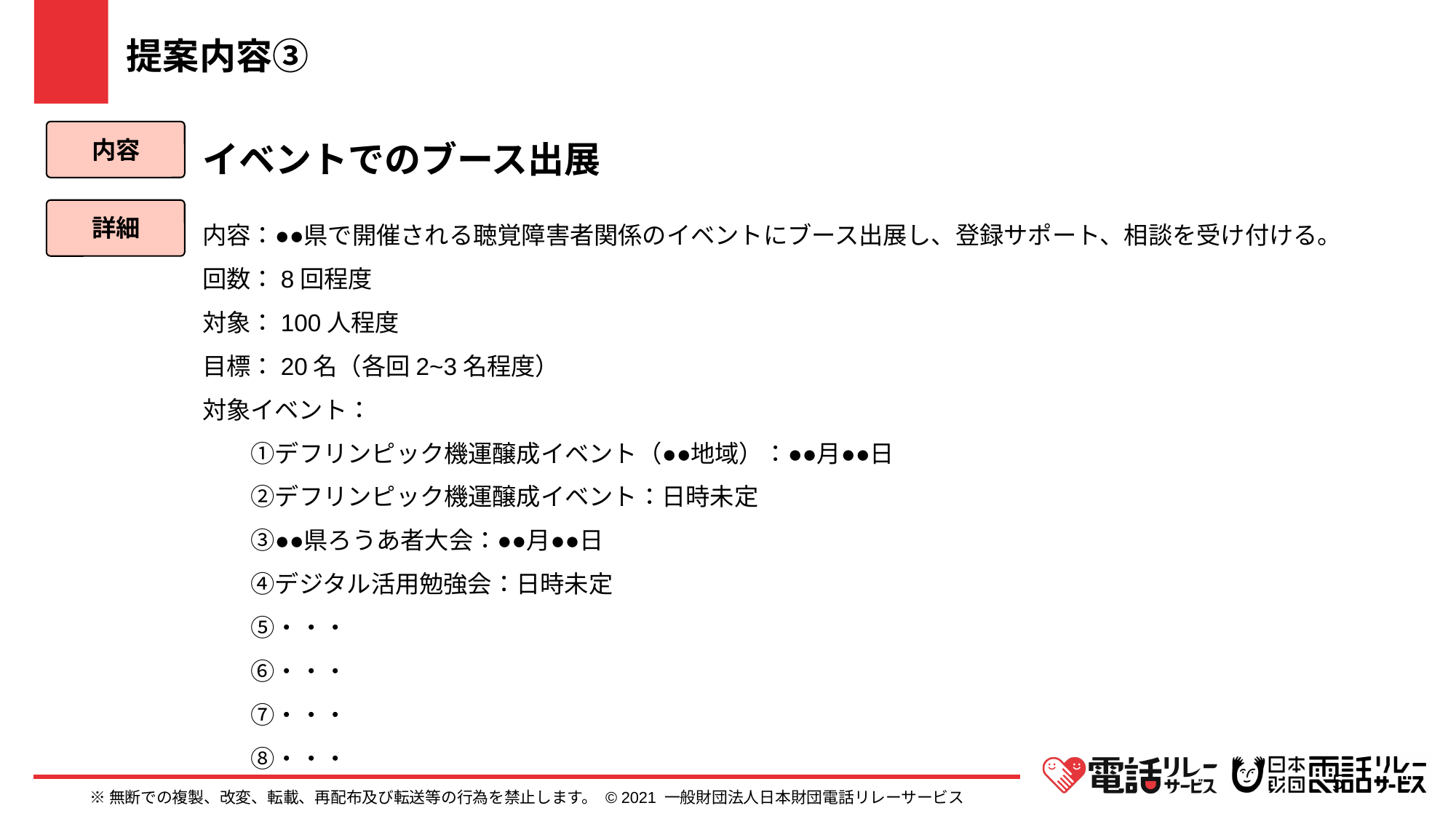

提案内容③
イベントでのブース出展

内容

内容：●●県で開催される聴覚障害者関係のイベントにブース出展し、登録サポート、相談を受け付ける。
回数：8回程度
対象：100人程度
目標：20名（各回2~3名程度）
対象イベント：
　　①デフリンピック機運醸成イベント（●●地域）：●●月●●日
　　②デフリンピック機運醸成イベント：日時未定
　　③●●県ろうあ者大会：●●月●●日
　　④デジタル活用勉強会：日時未定
　　⑤・・・
　　⑥・・・
　　⑦・・・
　　⑧・・・
詳細
5